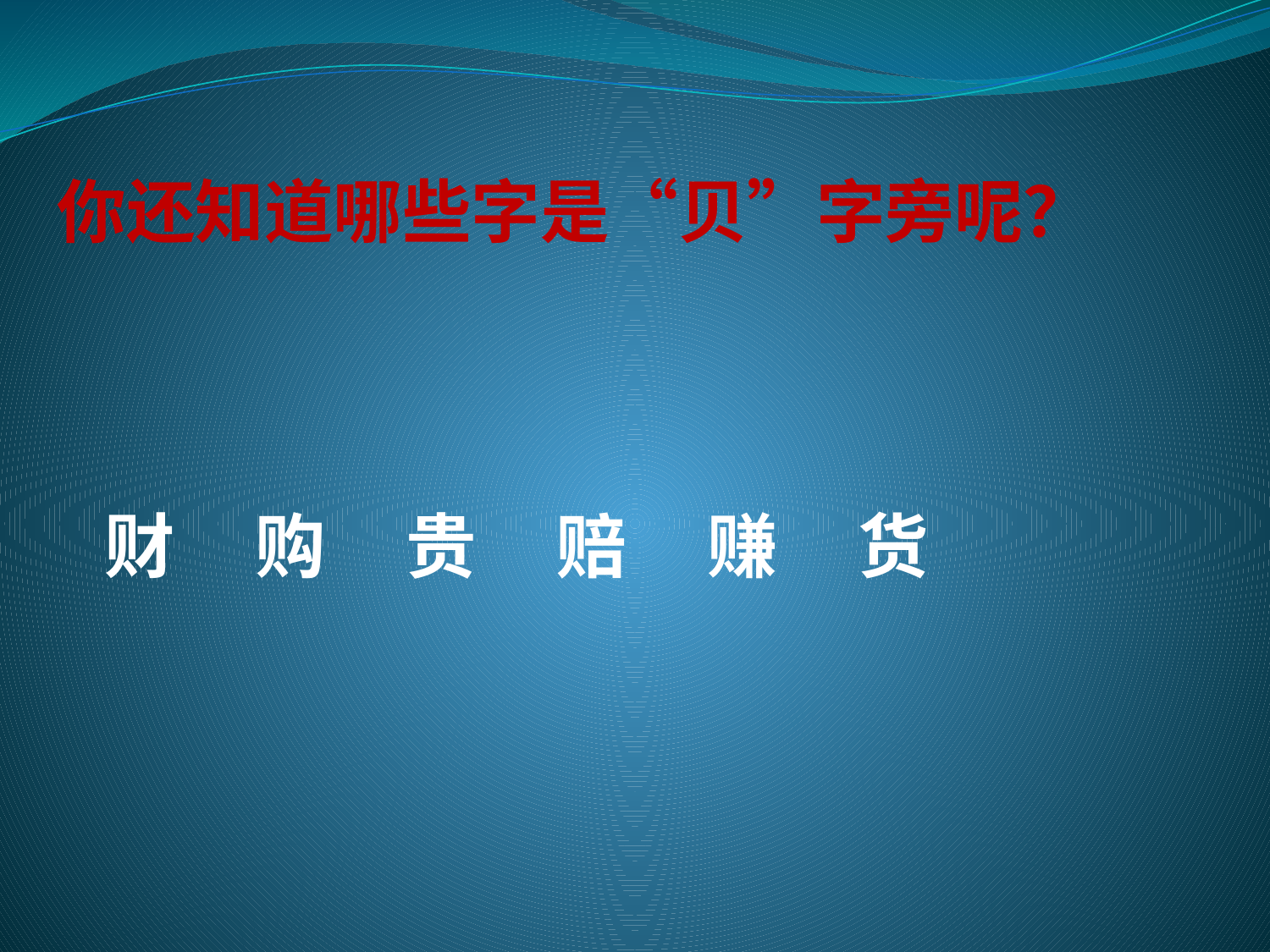

# 你还知道哪些字是“贝”字旁呢？
财     购     贵     赔     赚     货